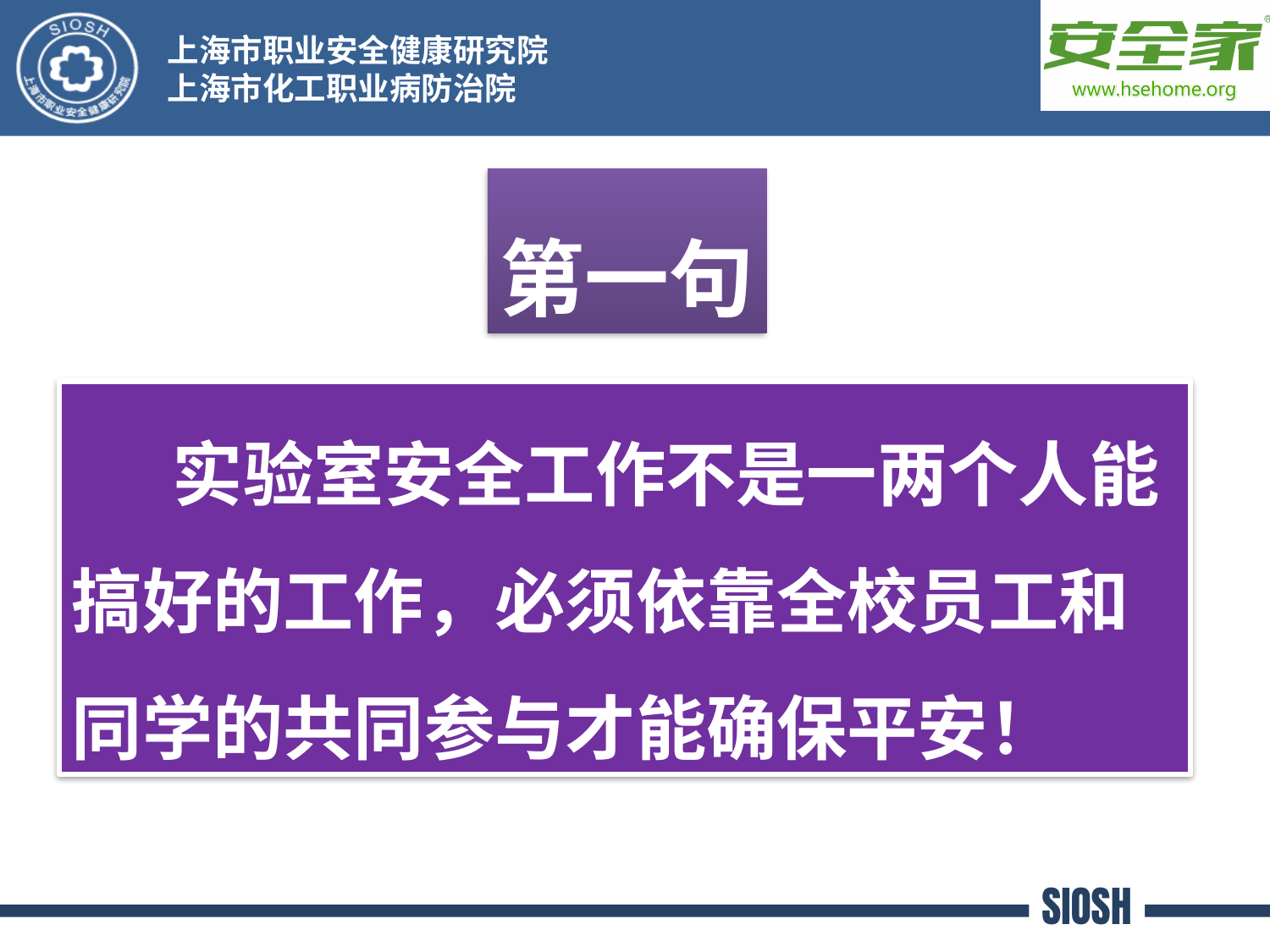

第一句
实验室安全工作不是一两个人能搞好的工作，必须依靠全校员工和同学的共同参与才能确保平安！